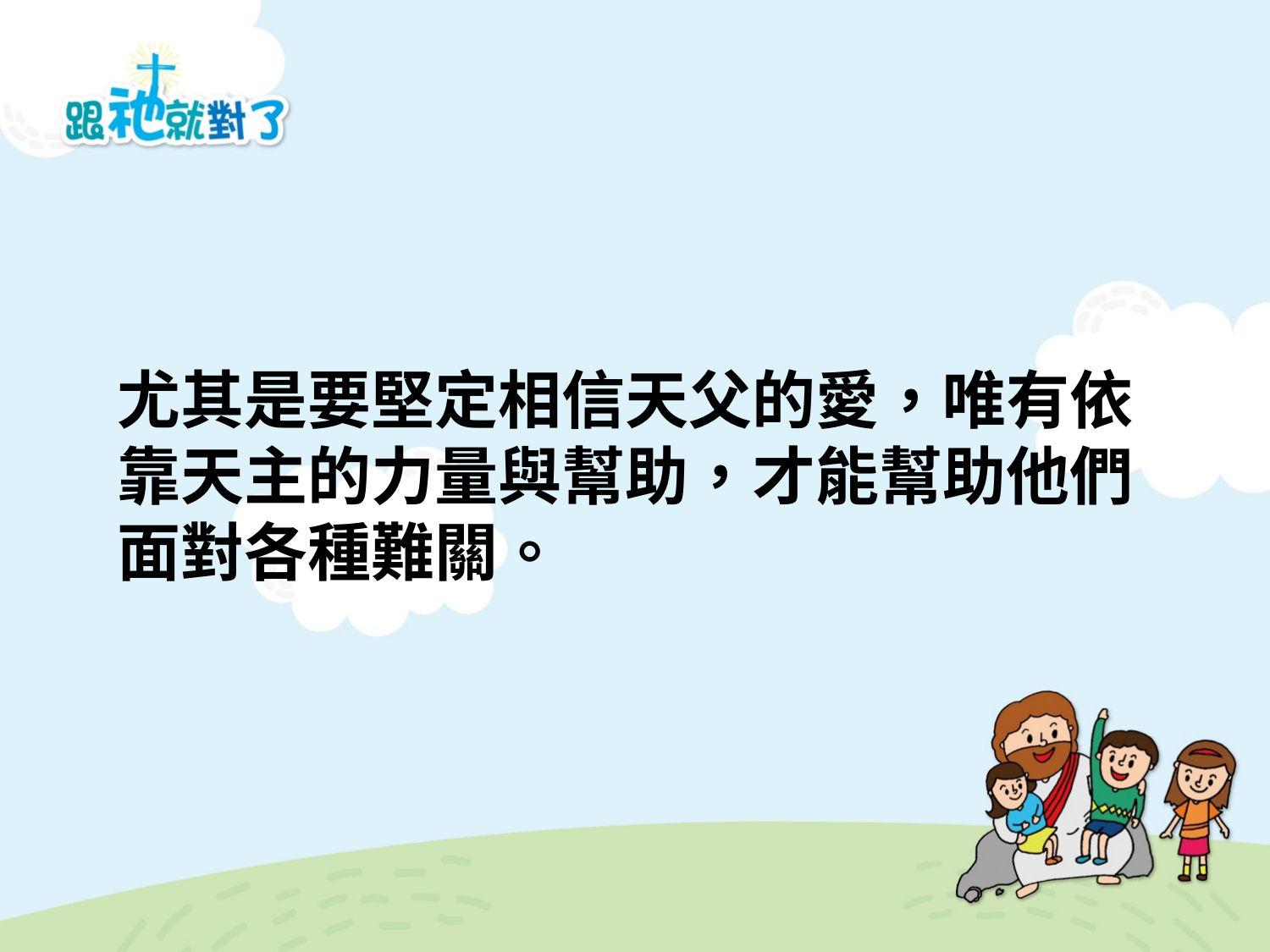

尤其是要堅定相信天父的愛，唯有依靠天主的力量與幫助，才能幫助他們面對各種難關。